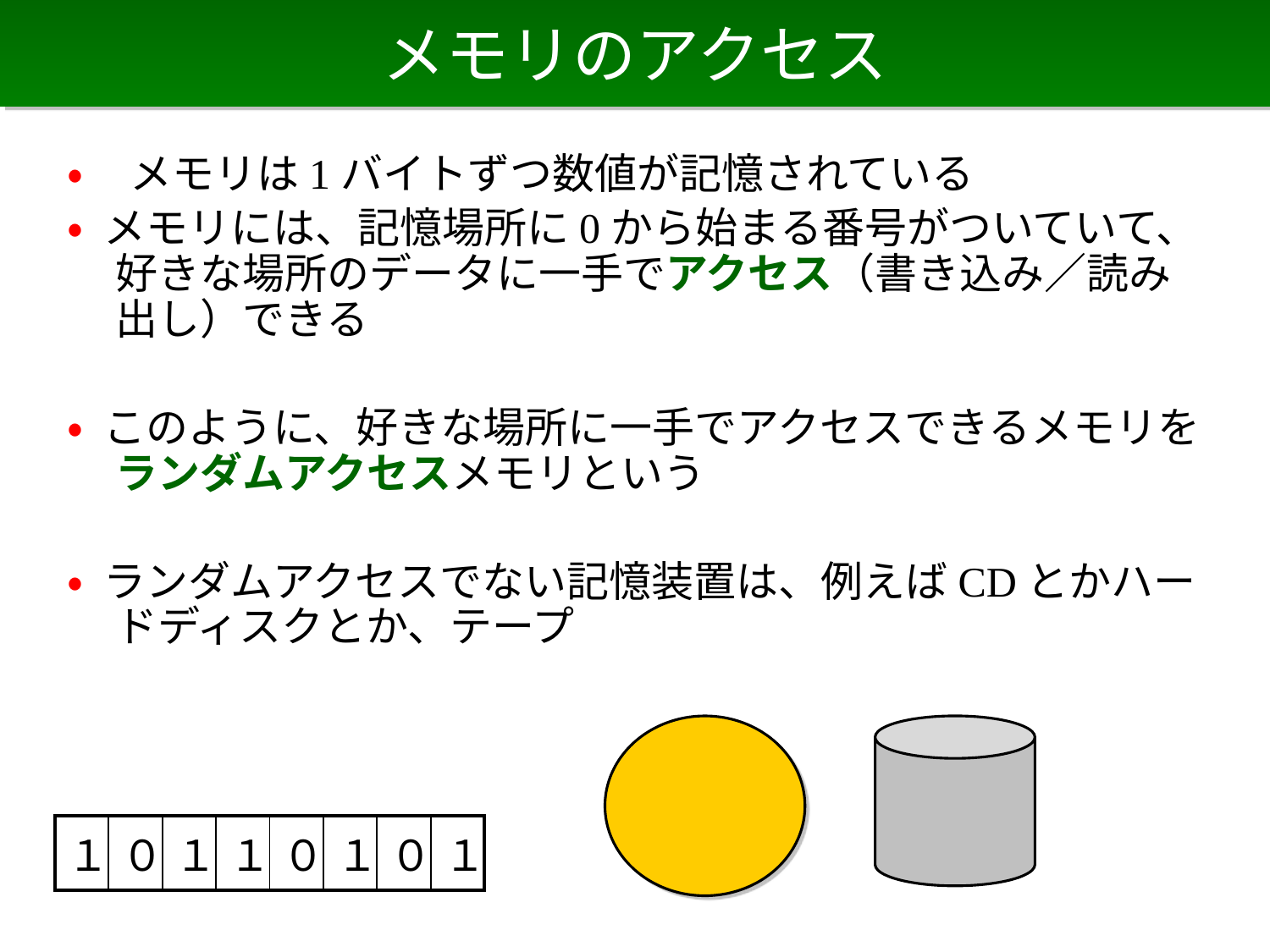

# メモリのアクセス
• メモリは1バイトずつ数値が記憶されている
• メモリには、記憶場所に0から始まる番号がついていて、好きな場所のデータに一手でアクセス（書き込み／読み出し）できる

• このように、好きな場所に一手でアクセスできるメモリをランダムアクセスメモリという

• ランダムアクセスでない記憶装置は、例えばCDとかハードディスクとか、テープ

| １ | ０ | １ | １ | ０ | １ | ０ | １ |
| --- | --- | --- | --- | --- | --- | --- | --- |